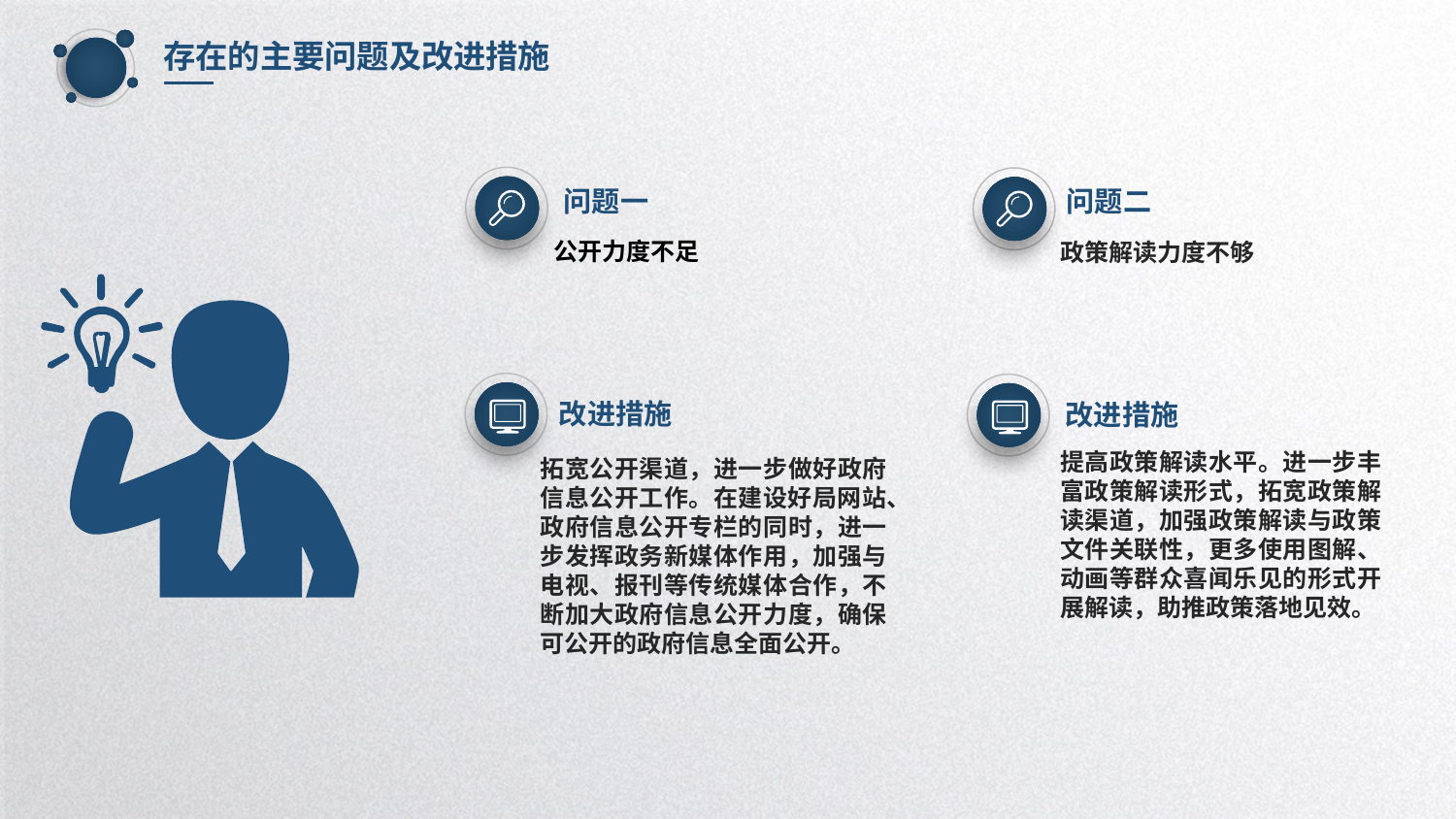

存在的主要问题及改进措施

问题一
问题二
公开力度不足
政策解读力度不够

改进措施
改进措施
提高政策解读水平。进一步丰富政策解读形式，拓宽政策解读渠道，加强政策解读与政策文件关联性，更多使用图解、动画等群众喜闻乐见的形式开展解读，助推政策落地见效。
拓宽公开渠道，进一步做好政府信息公开工作。在建设好局网站、政府信息公开专栏的同时，进一步发挥政务新媒体作用，加强与电视、报刊等传统媒体合作，不断加大政府信息公开力度，确保可公开的政府信息全面公开。